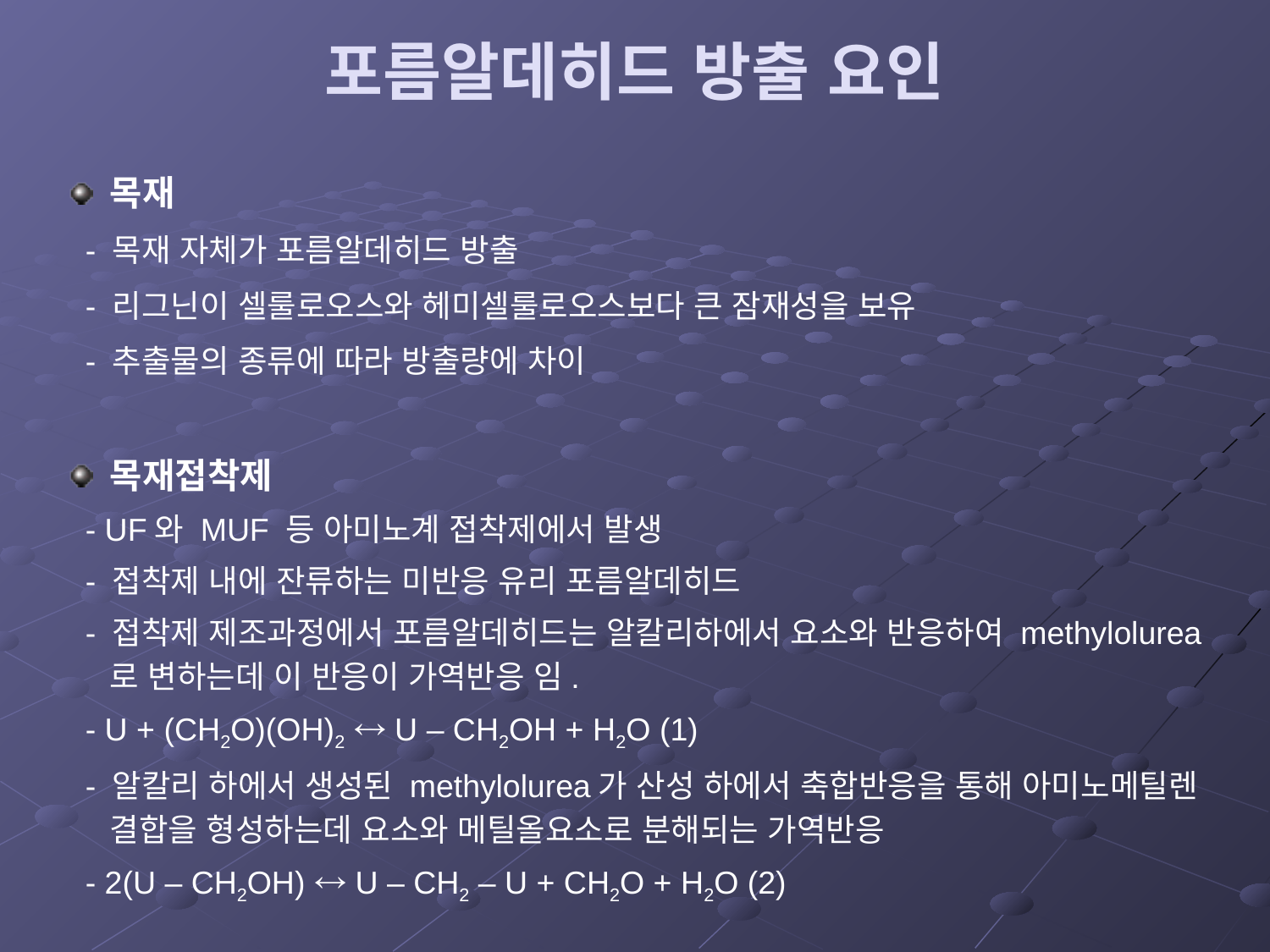

# 포름알데히드 방출 요인
목재
  - 목재 자체가 포름알데히드 방출
  - 리그닌이 셀룰로오스와 헤미셀룰로오스보다 큰 잠재성을 보유
  - 추출물의 종류에 따라 방출량에 차이

목재접착제
  - UF와 MUF 등 아미노계 접착제에서 발생
  - 접착제 내에 잔류하는 미반응 유리 포름알데히드
  - 접착제 제조과정에서 포름알데히드는 알칼리하에서 요소와 반응하여 methylolurea로 변하는데 이 반응이 가역반응 임.
  - U + (CH2O)(OH)2 ↔ U – CH2OH + H2O (1)
  - 알칼리 하에서 생성된 methylolurea가 산성 하에서 축합반응을 통해 아미노메틸렌 결합을 형성하는데 요소와 메틸올요소로 분해되는 가역반응
  - 2(U – CH2OH) ↔ U – CH2 – U + CH2O + H2O (2)